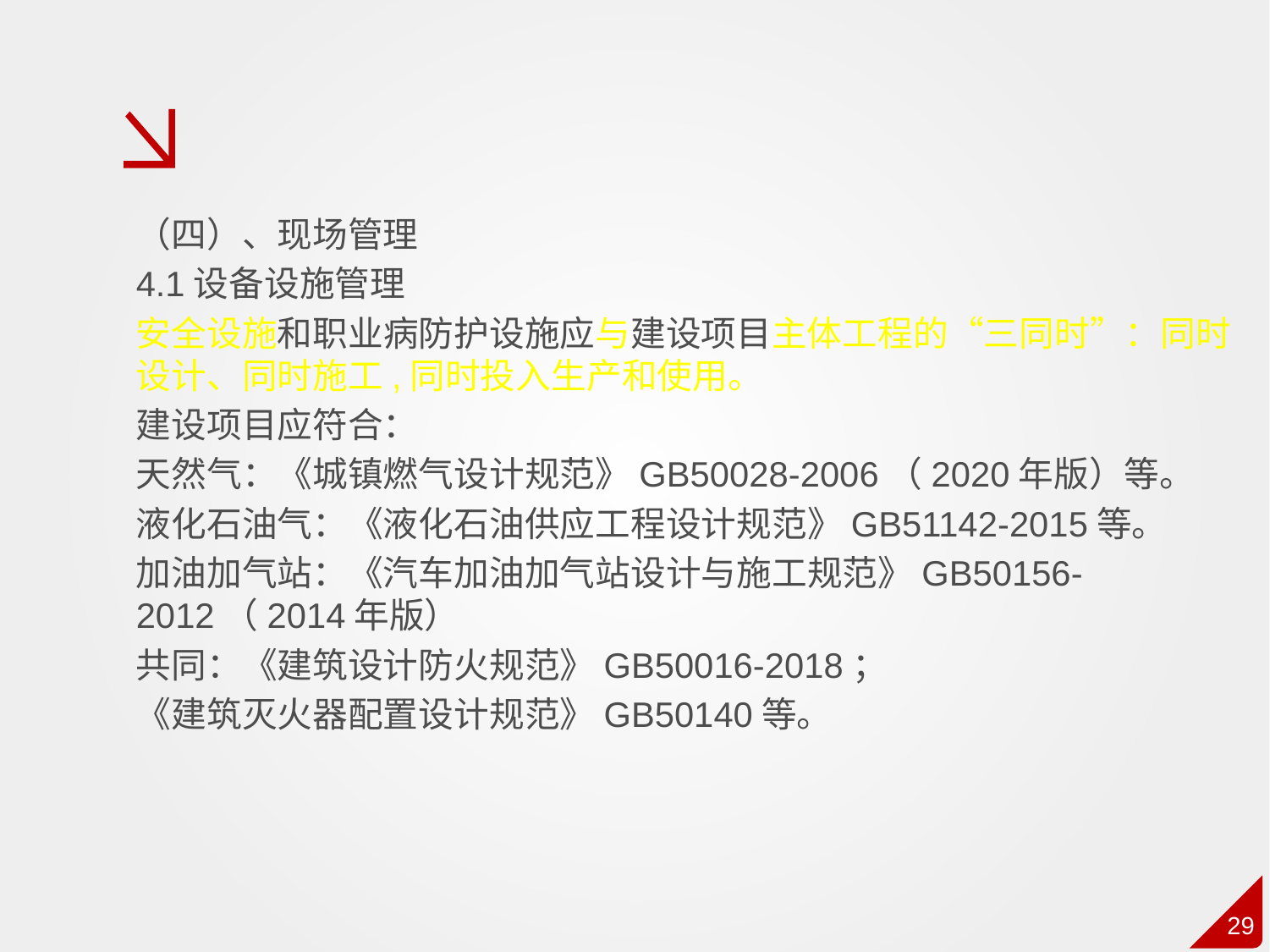

（四）、现场管理
4.1设备设施管理
安全设施和职业病防护设施应与建设项目主体工程的“三同时”：同时设计、同时施工,同时投入生产和使用。
建设项目应符合：
天然气：《城镇燃气设计规范》GB50028-2006（2020年版）等。
液化石油气：《液化石油供应工程设计规范》GB51142-2015等。
加油加气站：《汽车加油加气站设计与施工规范》GB50156-2012（2014年版）
共同：《建筑设计防火规范》GB50016-2018；
《建筑灭火器配置设计规范》GB50140等。